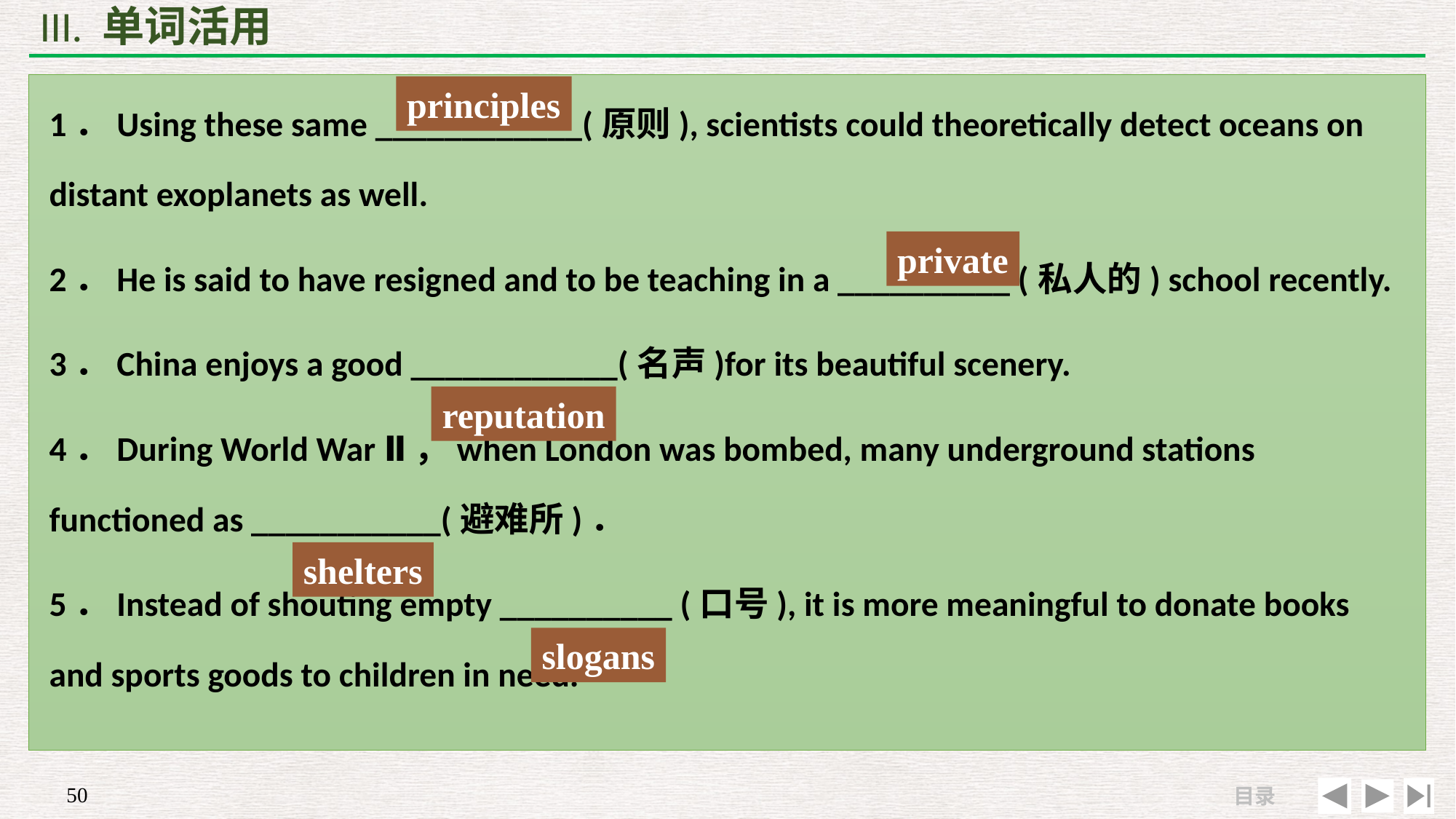

# III. 单词活用
1．Using these same ____________(原则), scientists could theoretically detect oceans on distant exoplanets as well.
2．He is said to have resigned and to be teaching in a __________ (私人的) school recently.
3．China enjoys a good ____________(名声)for its beautiful scenery.
4．During World War Ⅱ，when London was bombed, many underground stations functioned as ___________(避难所)．
5．Instead of shouting empty __________ (口号), it is more meaningful to donate books and sports goods to children in need.

principles
private
reputation
shelters
slogans